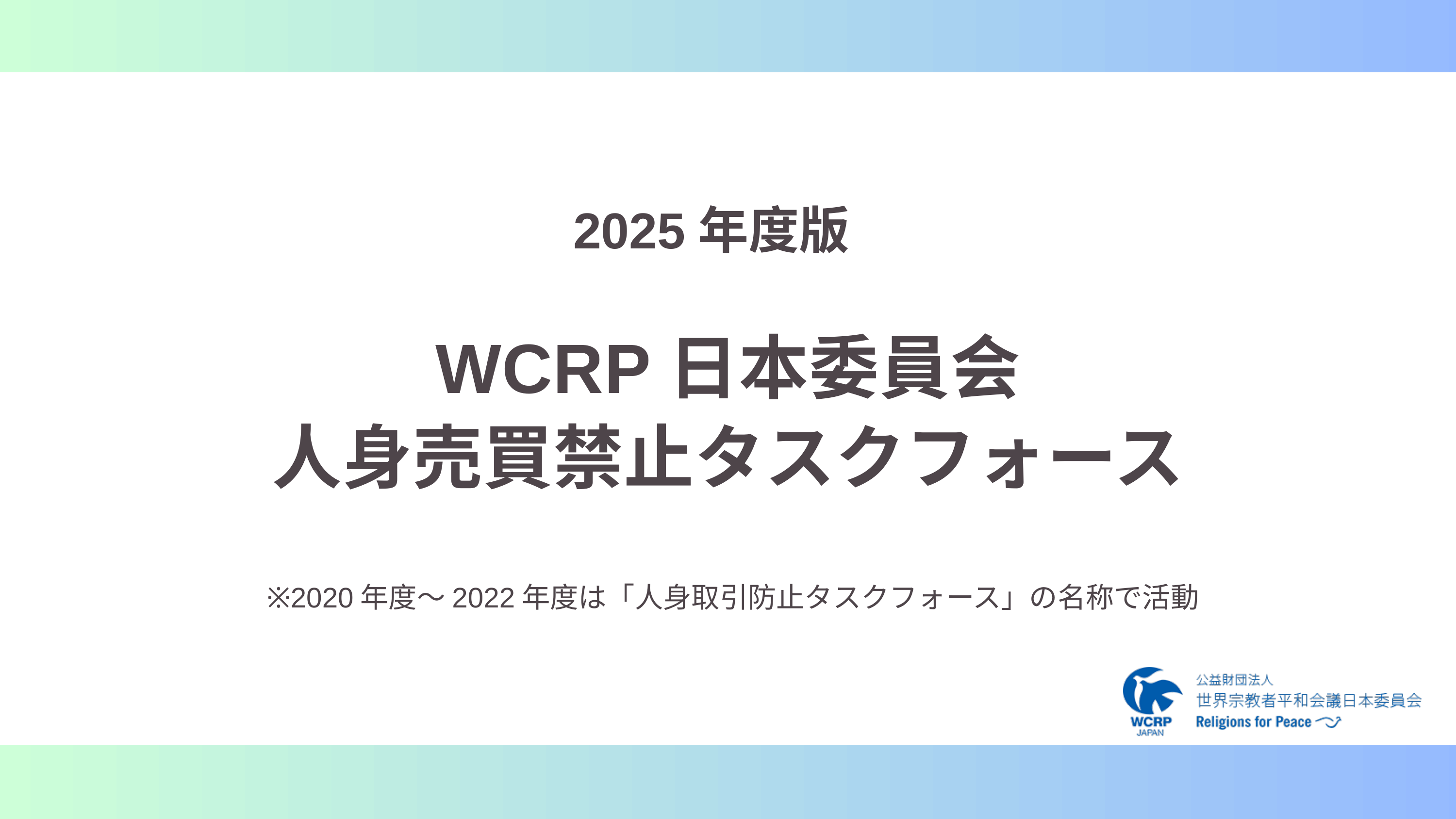

2025年度版
WCRP日本委員会
人身売買禁止タスクフォース
※2020年度～2022年度は「人身取引防止タスクフォース」の名称で活動